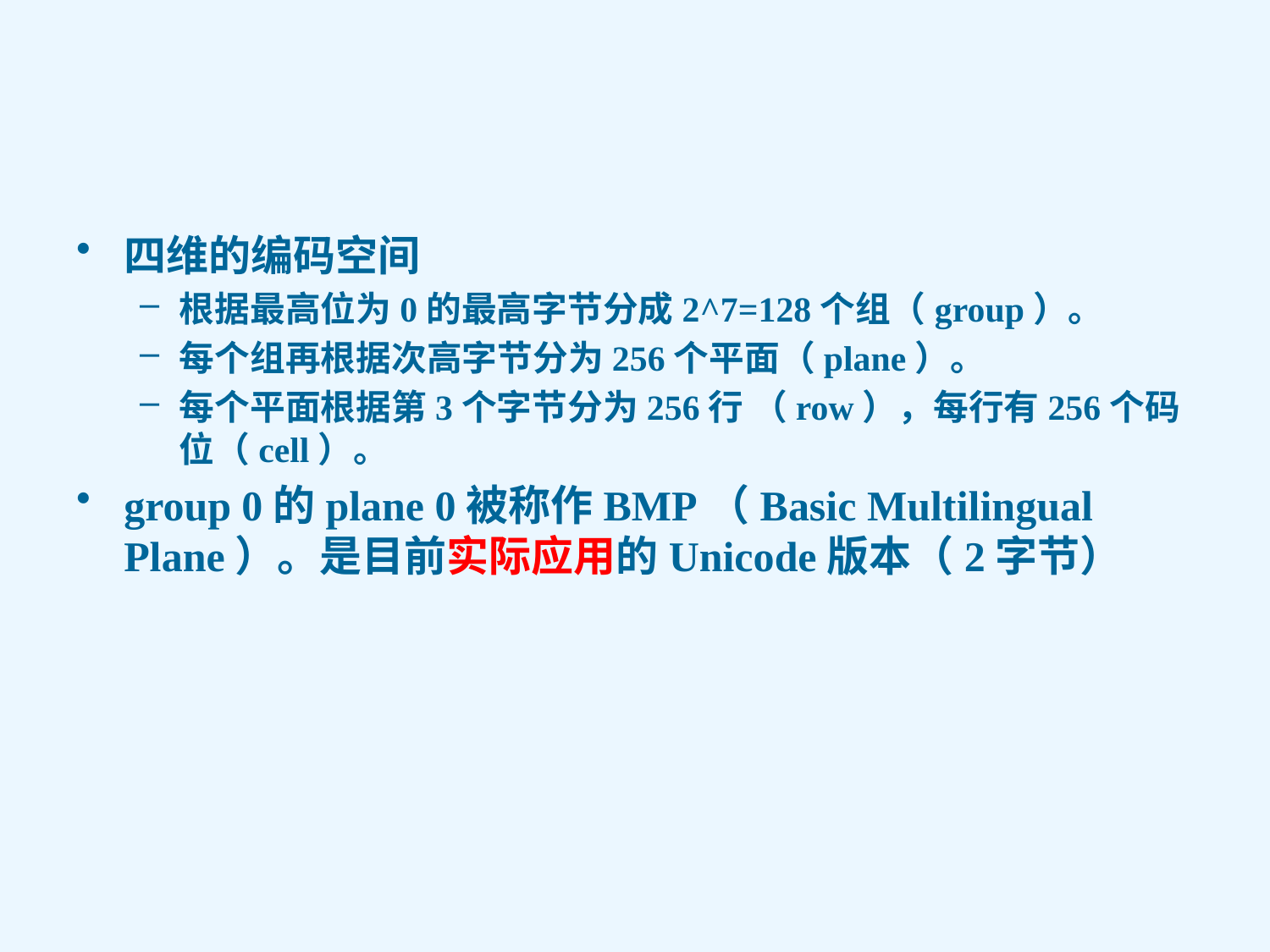

#
四维的编码空间
根据最高位为0的最高字节分成2^7=128个组（group）。
每个组再根据次高字节分为256个平面（plane）。
每个平面根据第3个字节分为256行 （row），每行有256个码位（cell）。
group 0的plane 0被称作BMP（Basic Multilingual Plane）。是目前实际应用的Unicode版本（2字节）